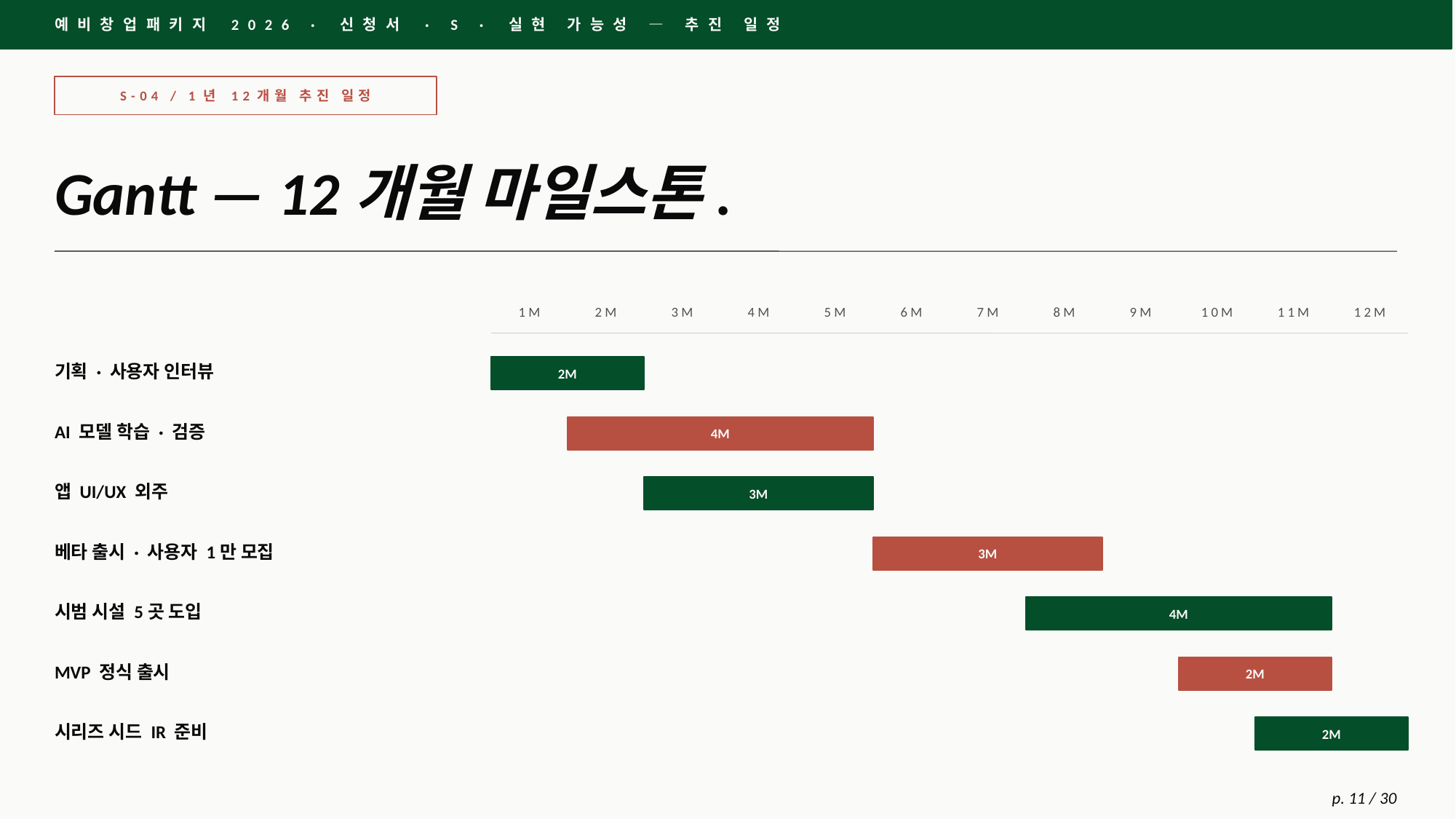

예비창업패키지 2026 · 신청서 · S · 실현 가능성 — 추진 일정

S-04 / 1년 12개월 추진 일정
Gantt — 12개월 마일스톤.

1M
2M
3M
4M
5M
6M
7M
8M
9M
10M
11M
12M

기획 · 사용자 인터뷰

2M
AI 모델 학습 · 검증

4M
앱 UI/UX 외주

3M
베타 출시 · 사용자 1만 모집

3M
시범 시설 5곳 도입

4M
MVP 정식 출시

2M
시리즈 시드 IR 준비

2M
p. 11 / 30